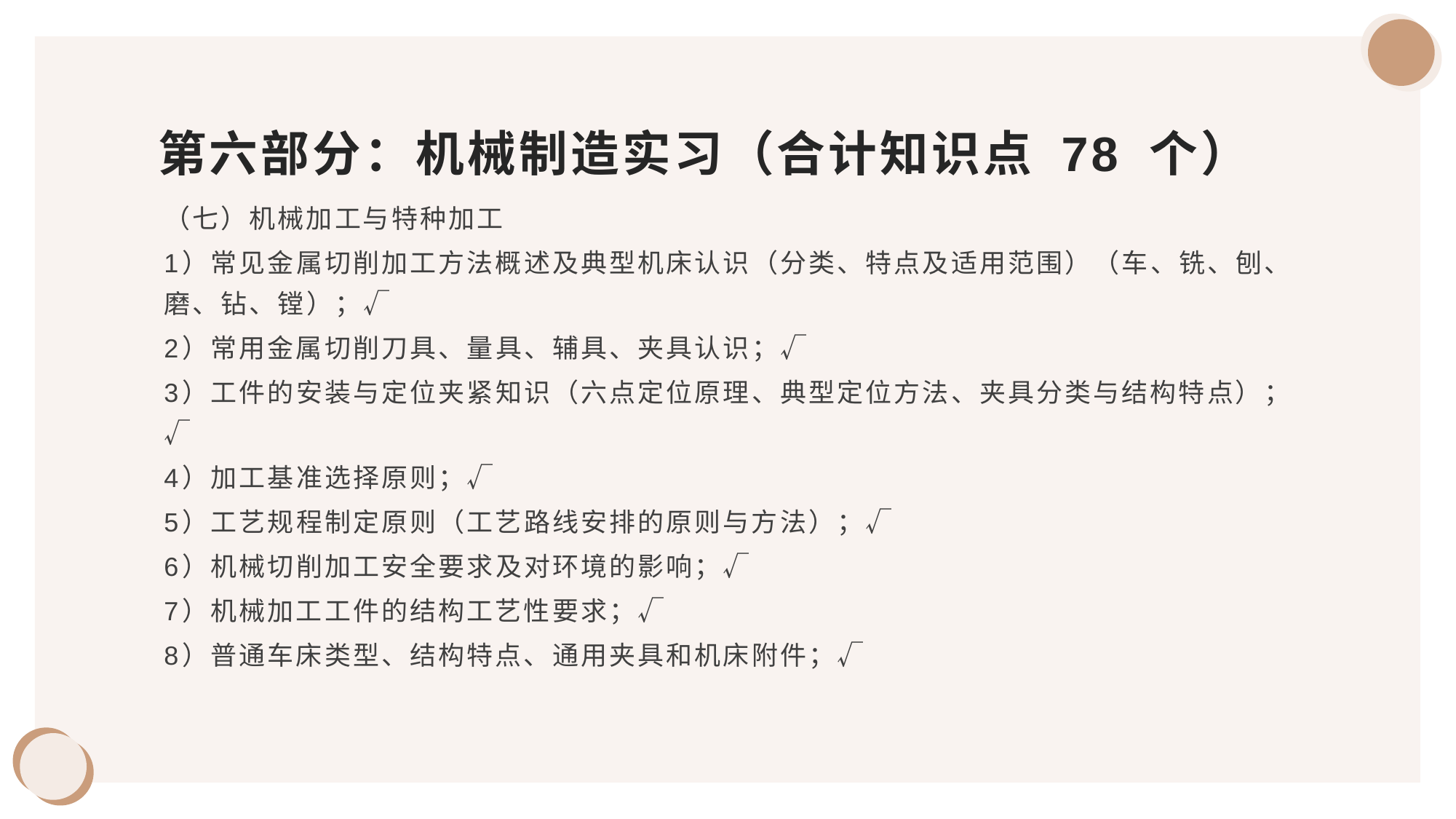

# 第六部分：机械制造实习（合计知识点 78 个）
（七）机械加工与特种加工
1）常见金属切削加工方法概述及典型机床认识（分类、特点及适用范围）（车、铣、刨、磨、钻、镗）；√
2）常用金属切削刀具、量具、辅具、夹具认识；√
3）工件的安装与定位夹紧知识（六点定位原理、典型定位方法、夹具分类与结构特点）；√
4）加工基准选择原则；√
5）工艺规程制定原则（工艺路线安排的原则与方法）；√
6）机械切削加工安全要求及对环境的影响；√
7）机械加工工件的结构工艺性要求；√
8）普通车床类型、结构特点、通用夹具和机床附件；√